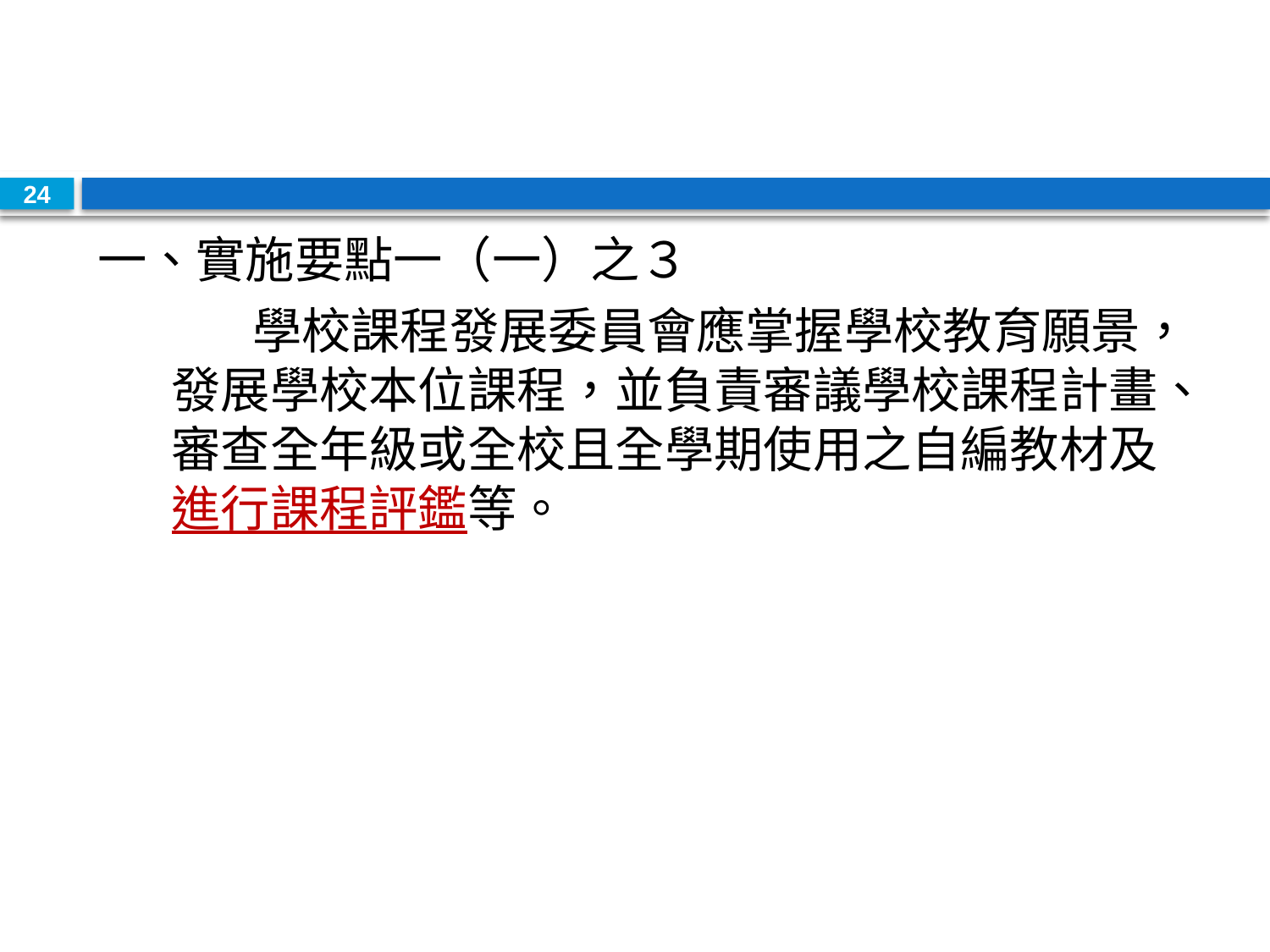

#
24
一、實施要點一（一）之３
             學校課程發展委員會應掌握學校教育願景，發展學校本位課程，並負責審議學校課程計畫、審查全年級或全校且全學期使用之自編教材及進行課程評鑑等。